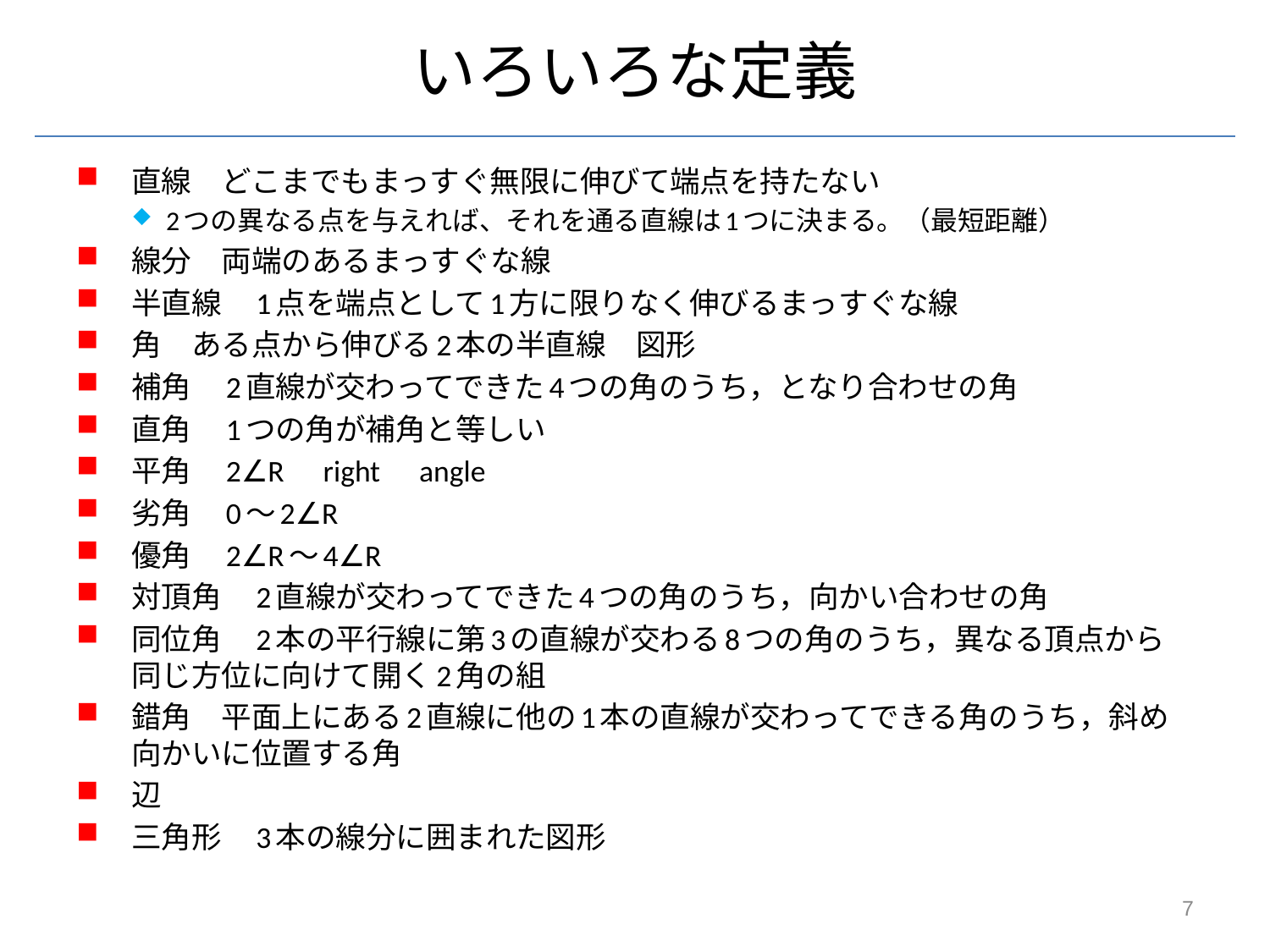

# いろいろな定義
直線　どこまでもまっすぐ無限に伸びて端点を持たない
2つの異なる点を与えれば、それを通る直線は1つに決まる。（最短距離）
線分　両端のあるまっすぐな線
半直線　1点を端点として1方に限りなく伸びるまっすぐな線
角　ある点から伸びる2本の半直線　図形
補角　2直線が交わってできた4つの角のうち，となり合わせの角
直角　1つの角が補角と等しい
平角　2∠R　right　angle
劣角　0～2∠R
優角　2∠R～4∠R
対頂角　2直線が交わってできた4つの角のうち，向かい合わせの角
同位角　2本の平行線に第3の直線が交わる8つの角のうち，異なる頂点から同じ方位に向けて開く2角の組
錯角　平面上にある2直線に他の1本の直線が交わってできる角のうち，斜め向かいに位置する角
辺
三角形　3本の線分に囲まれた図形
7